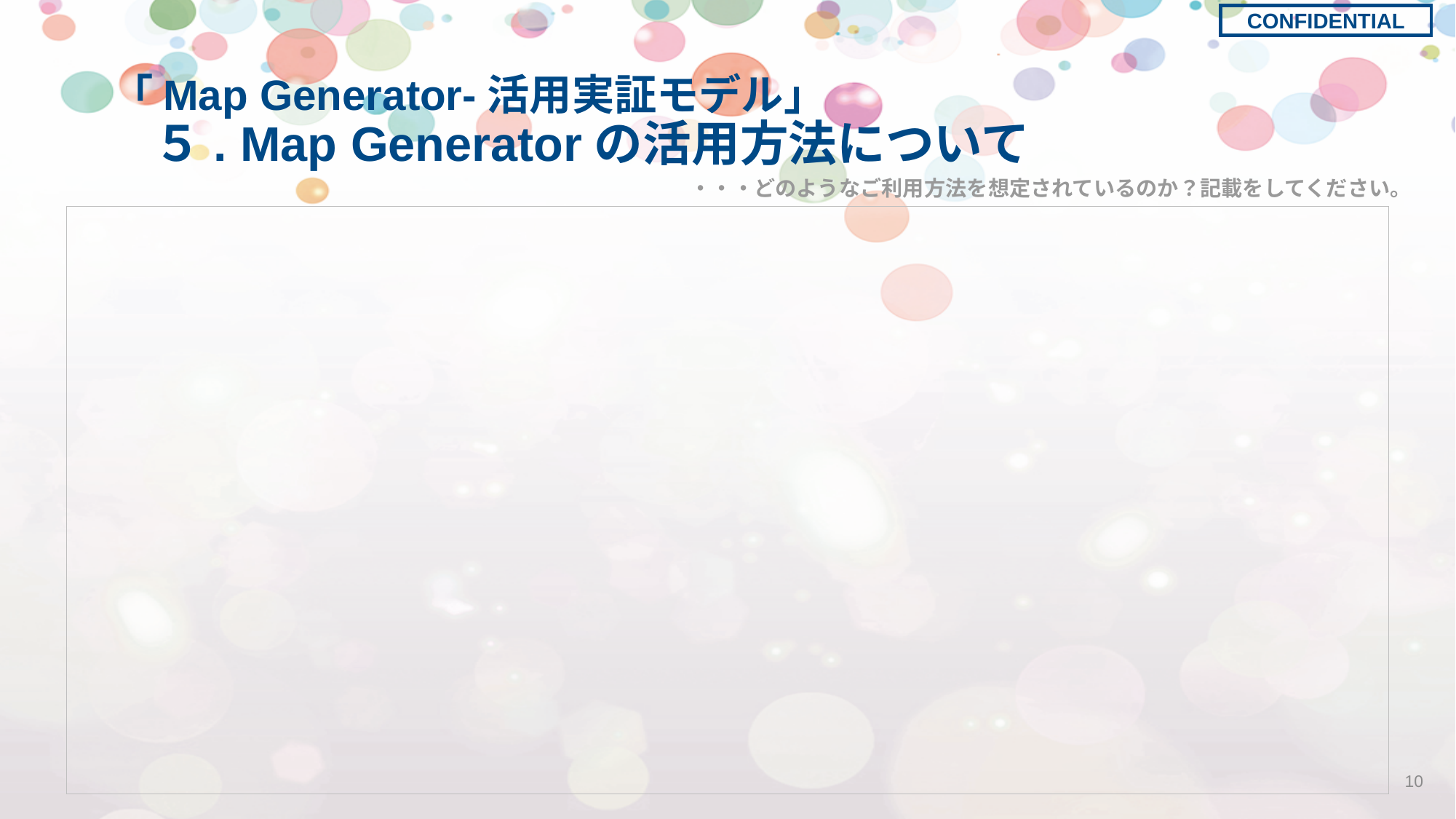

# 「Map Generator-活用実証モデル」 　５. Map Generatorの活用方法について
・・・どのようなご利用方法を想定されているのか？記載をしてください。

10